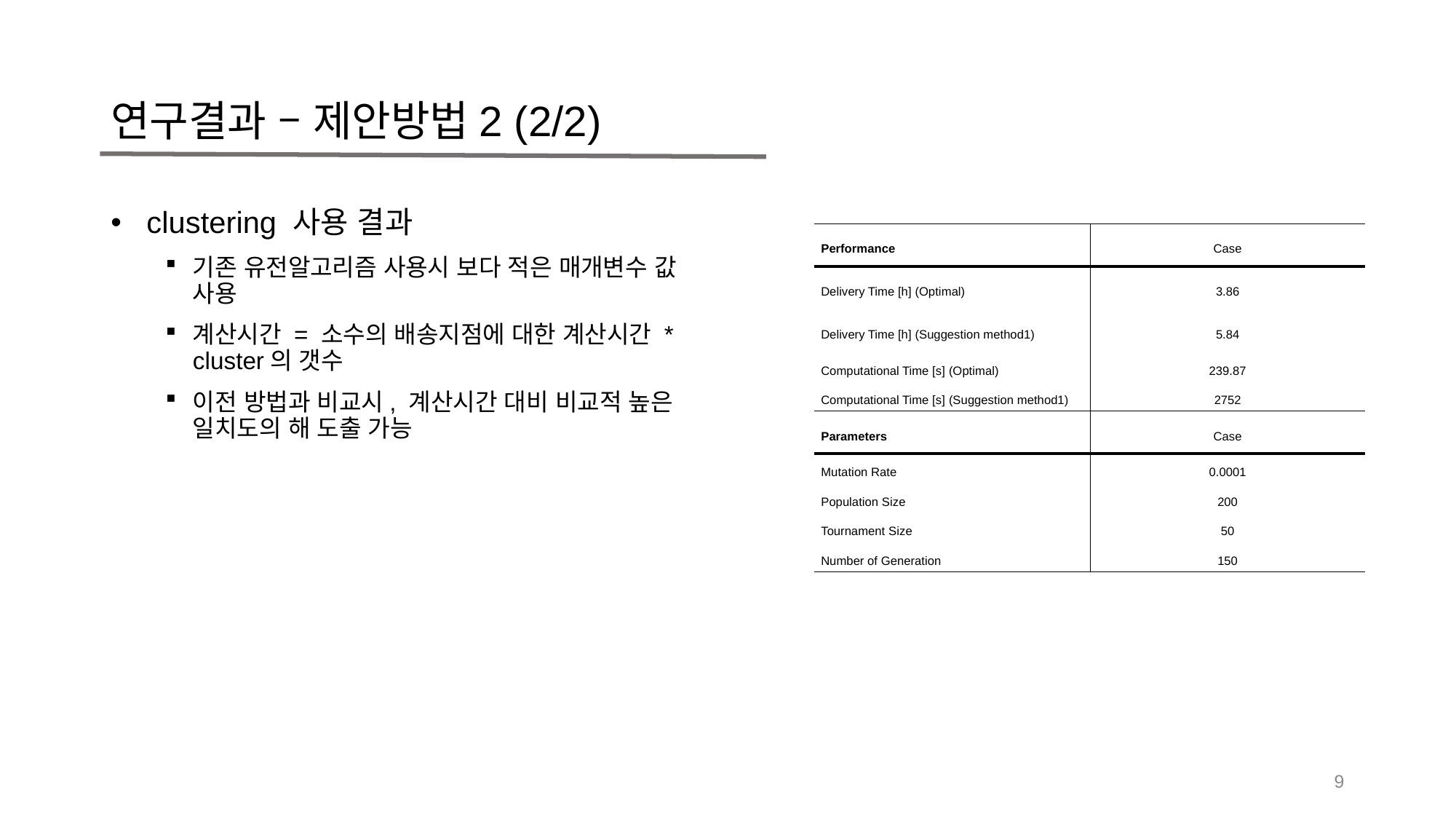

# 연구결과 – 제안방법2 (2/2)
 clustering 사용 결과
기존 유전알고리즘 사용시 보다 적은 매개변수 값 사용
계산시간 = 소수의 배송지점에 대한 계산시간 * cluster의 갯수
이전 방법과 비교시, 계산시간 대비 비교적 높은 일치도의 해 도출 가능

| Performance | Case |
| --- | --- |
| Delivery Time [h] (Optimal) | 3.86 |
| Delivery Time [h] (Suggestion method1) | 5.84 |
| Computational Time [s] (Optimal) | 239.87 |
| Computational Time [s] (Suggestion method1) | 2752 |
| Parameters | Case |
| Mutation Rate | 0.0001 |
| Population Size | 200 |
| Tournament Size | 50 |
| Number of Generation | 150 |
9